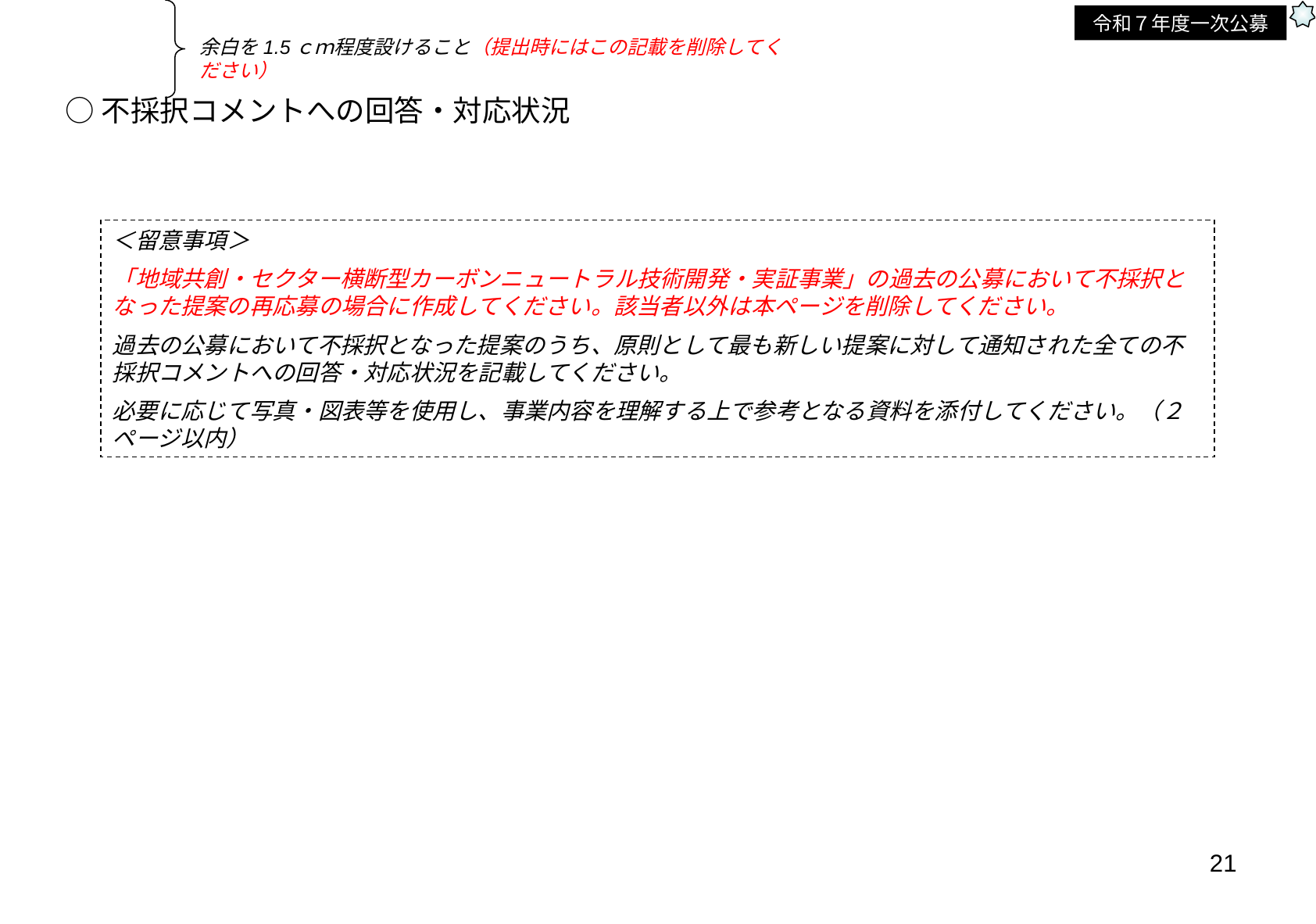

令和７年度一次公募
余白を1.5ｃｍ程度設けること（提出時にはこの記載を削除してください）
○不採択コメントへの回答・対応状況
＜留意事項＞
「地域共創・セクター横断型カーボンニュートラル技術開発・実証事業」の過去の公募において不採択となった提案の再応募の場合に作成してください。該当者以外は本ページを削除してください。
過去の公募において不採択となった提案のうち、原則として最も新しい提案に対して通知された全ての不採択コメントへの回答・対応状況を記載してください。
必要に応じて写真・図表等を使用し、事業内容を理解する上で参考となる資料を添付してください。（２ページ以内）
21